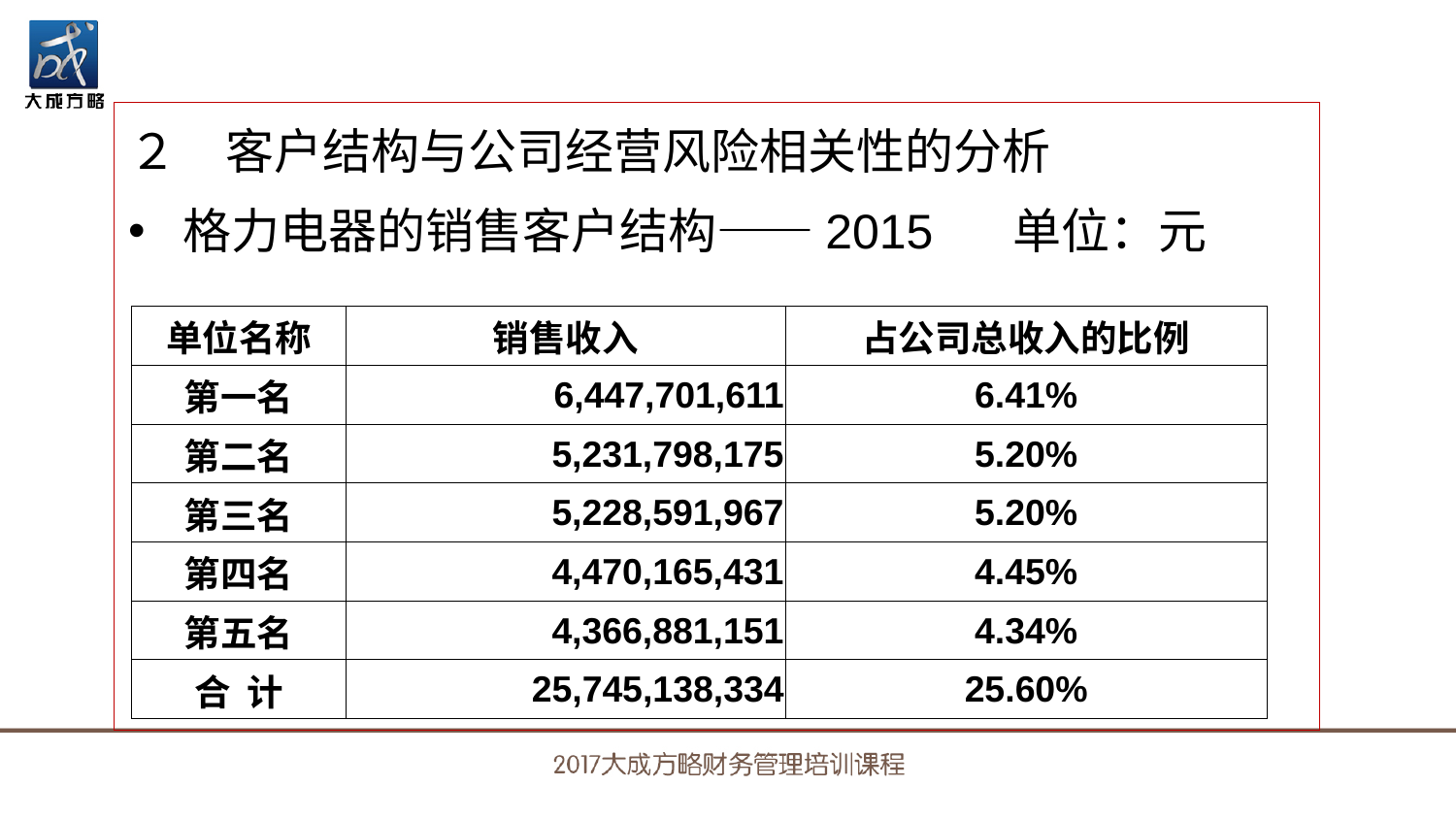

２　客户结构与公司经营风险相关性的分析
格力电器的销售客户结构——2015     单位：元
| 单位名称 | 销售收入 | 占公司总收入的比例 |
| --- | --- | --- |
| 第一名 | 6,447,701,611 | 6.41% |
| 第二名 | 5,231,798,175 | 5.20% |
| 第三名 | 5,228,591,967 | 5.20% |
| 第四名 | 4,470,165,431 | 4.45% |
| 第五名 | 4,366,881,151 | 4.34% |
| 合 计 | 25,745,138,334 | 25.60% |